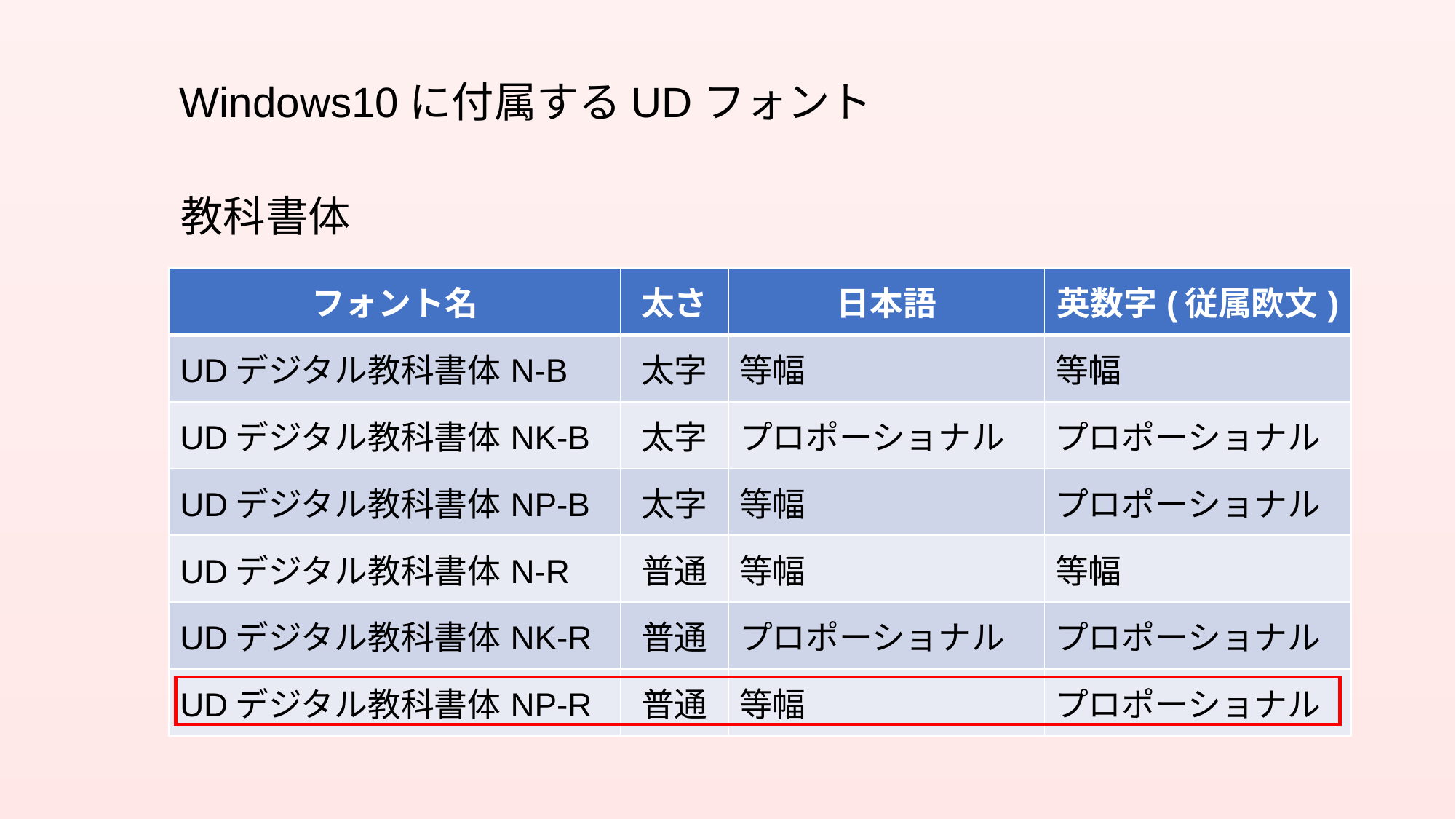

Windows10に付属するUDフォント
教科書体
| フォント名 | 太さ | 日本語 | 英数字(従属欧文) |
| --- | --- | --- | --- |
| UDデジタル教科書体N-B | 太字 | 等幅 | 等幅 |
| UDデジタル教科書体NK-B | 太字 | プロポーショナル | プロポーショナル |
| UDデジタル教科書体NP-B | 太字 | 等幅 | プロポーショナル |
| UDデジタル教科書体N-R | 普通 | 等幅 | 等幅 |
| UDデジタル教科書体NK-R | 普通 | プロポーショナル | プロポーショナル |
| UDデジタル教科書体NP-R | 普通 | 等幅 | プロポーショナル |